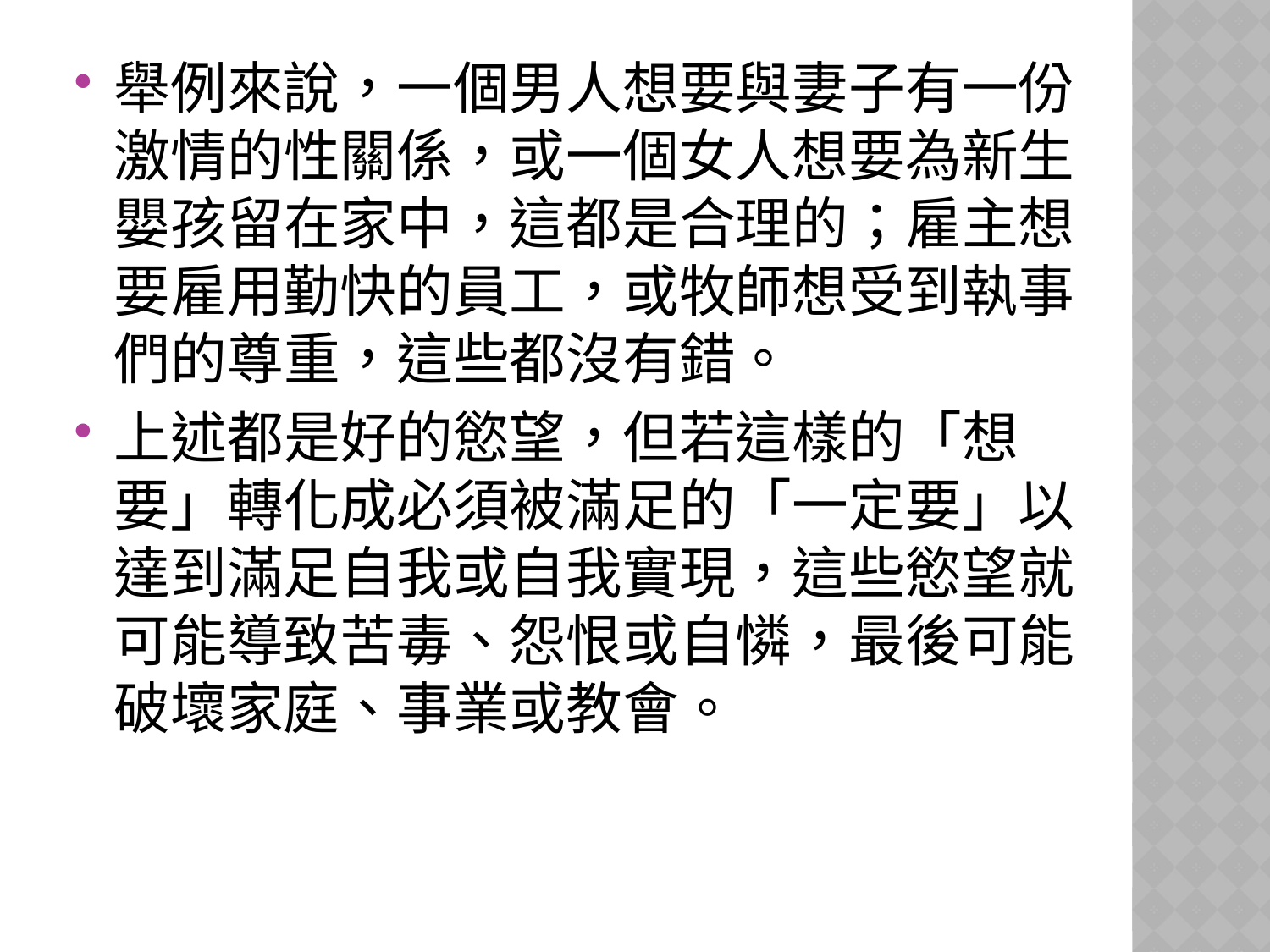

舉例來說，一個男人想要與妻子有一份激情的性關係，或一個女人想要為新生嬰孩留在家中，這都是合理的；雇主想要雇用勤快的員工，或牧師想受到執事們的尊重，這些都沒有錯。
上述都是好的慾望，但若這樣的「想要」轉化成必須被滿足的「一定要」以達到滿足自我或自我實現，這些慾望就可能導致苦毒、怨恨或自憐，最後可能破壞家庭、事業或教會。